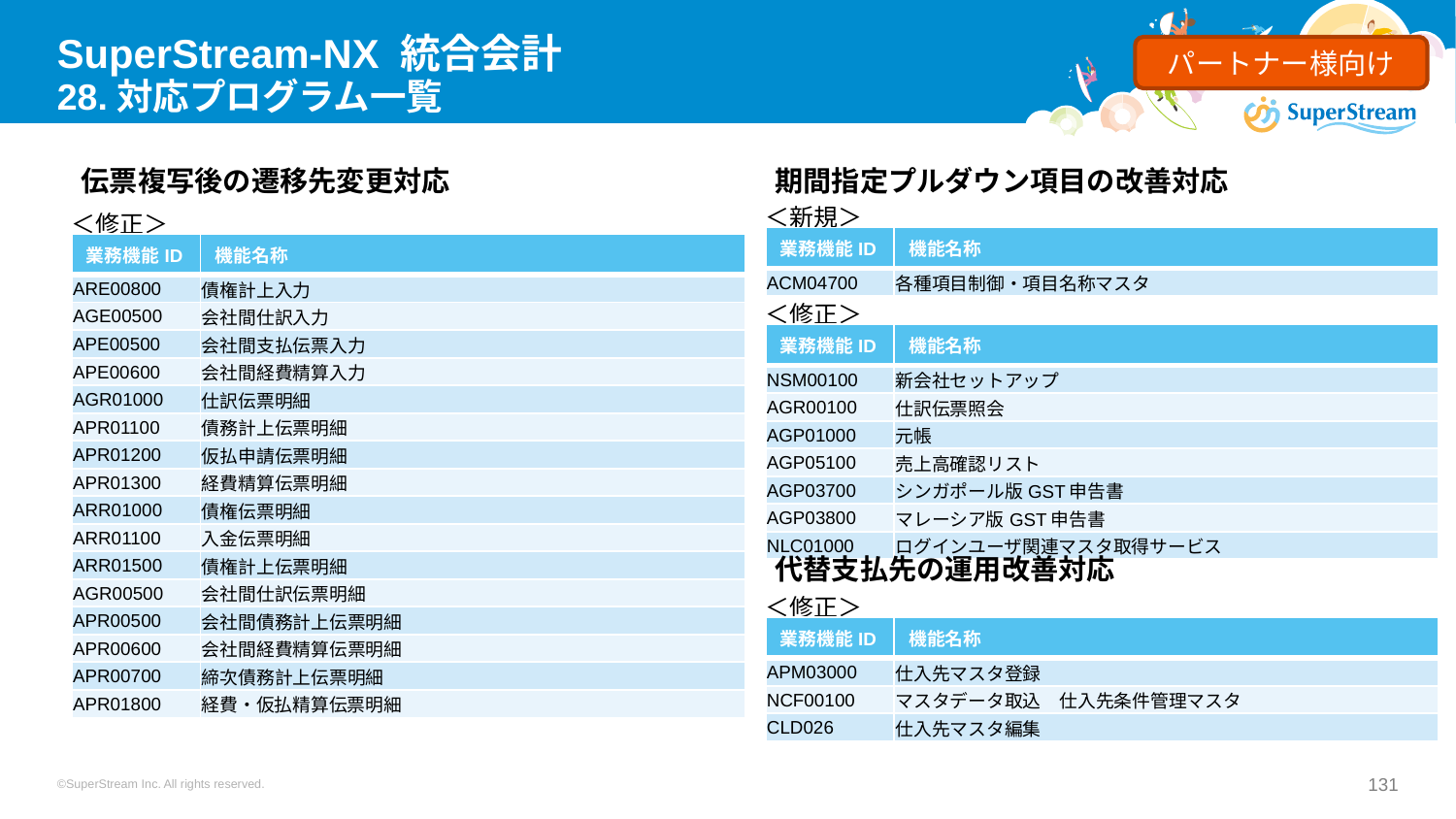

# SuperStream-NX 統合会計 28.対応プログラム一覧
パートナー様向け
伝票複写後の遷移先変更対応
期間指定プルダウン項目の改善対応
＜新規＞
＜修正＞
| 業務機能ID | 機能名称 |
| --- | --- |
| ACM04700 | 各種項目制御・項目名称マスタ |
| 業務機能ID | 機能名称 |
| --- | --- |
| ARE00800 | 債権計上入力 |
| AGE00500 | 会社間仕訳入力 |
| APE00500 | 会社間支払伝票入力 |
| APE00600 | 会社間経費精算入力 |
| AGR01000 | 仕訳伝票明細 |
| APR01100 | 債務計上伝票明細 |
| APR01200 | 仮払申請伝票明細 |
| APR01300 | 経費精算伝票明細 |
| ARR01000 | 債権伝票明細 |
| ARR01100 | 入金伝票明細 |
| ARR01500 | 債権計上伝票明細 |
| AGR00500 | 会社間仕訳伝票明細 |
| APR00500 | 会社間債務計上伝票明細 |
| APR00600 | 会社間経費精算伝票明細 |
| APR00700 | 締次債務計上伝票明細 |
| APR01800 | 経費・仮払精算伝票明細 |
＜修正＞
| 業務機能ID | 機能名称 |
| --- | --- |
| NSM00100 | 新会社セットアップ |
| AGR00100 | 仕訳伝票照会 |
| AGP01000 | 元帳 |
| AGP05100 | 売上高確認リスト |
| AGP03700 | シンガポール版GST申告書 |
| AGP03800 | マレーシア版GST申告書 |
| NLC01000 | ログインユーザ関連マスタ取得サービス |
代替支払先の運用改善対応
＜修正＞
| 業務機能ID | 機能名称 |
| --- | --- |
| APM03000 | 仕入先マスタ登録 |
| NCF00100 | マスタデータ取込　仕入先条件管理マスタ |
| CLD026 | 仕入先マスタ編集 |
©SuperStream Inc. All rights reserved.
131